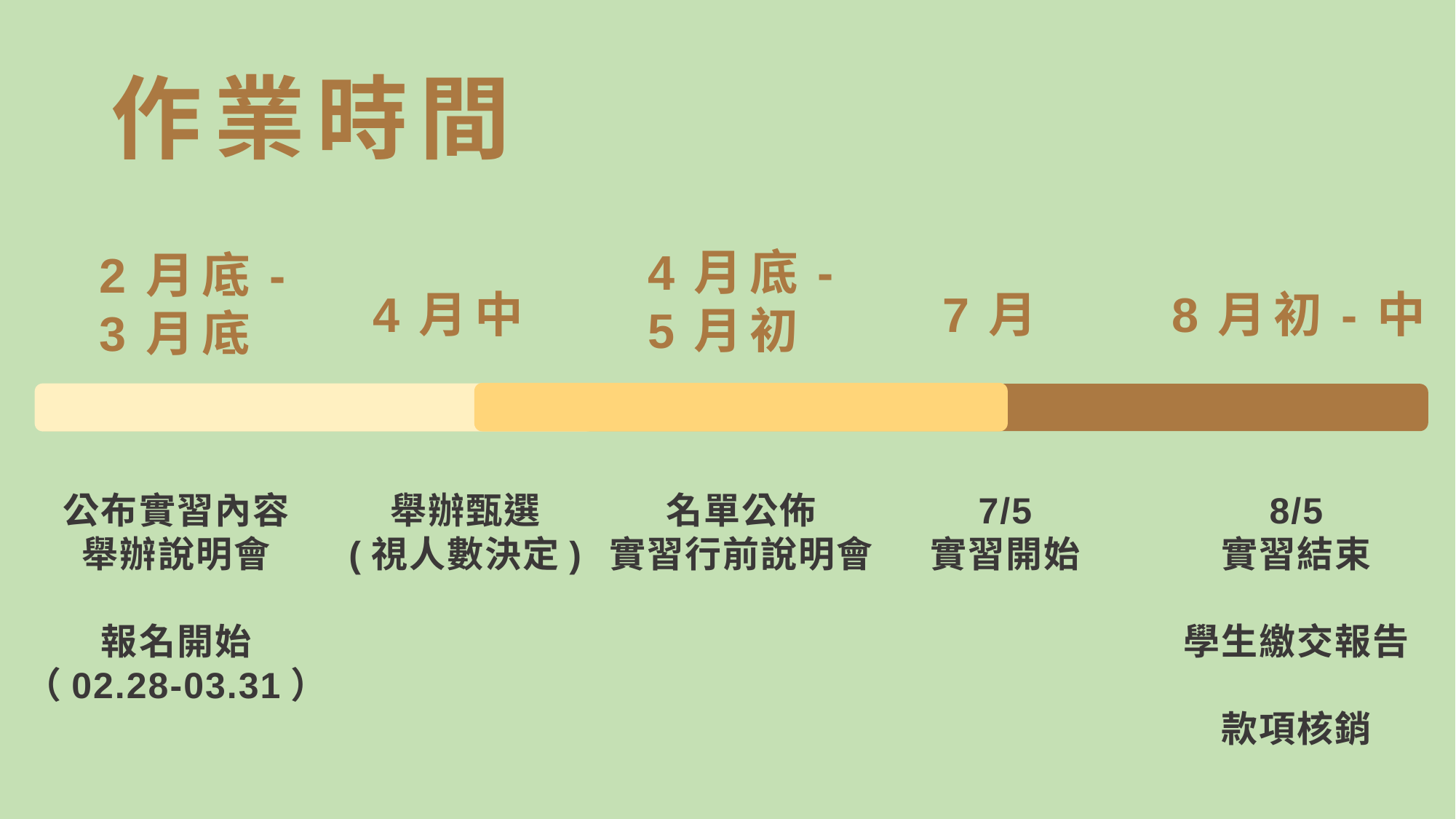

# 作業時間
4月底-
5月初
2月底-
3月底
8月初-中
4月中
7月

公布實習內容
舉辦說明會

報名開始
（02.28-03.31）
名單公佈
實習行前說明會
7/5
實習開始
8/5
實習結束

學生繳交報告

款項核銷
舉辦甄選
(視人數決定)